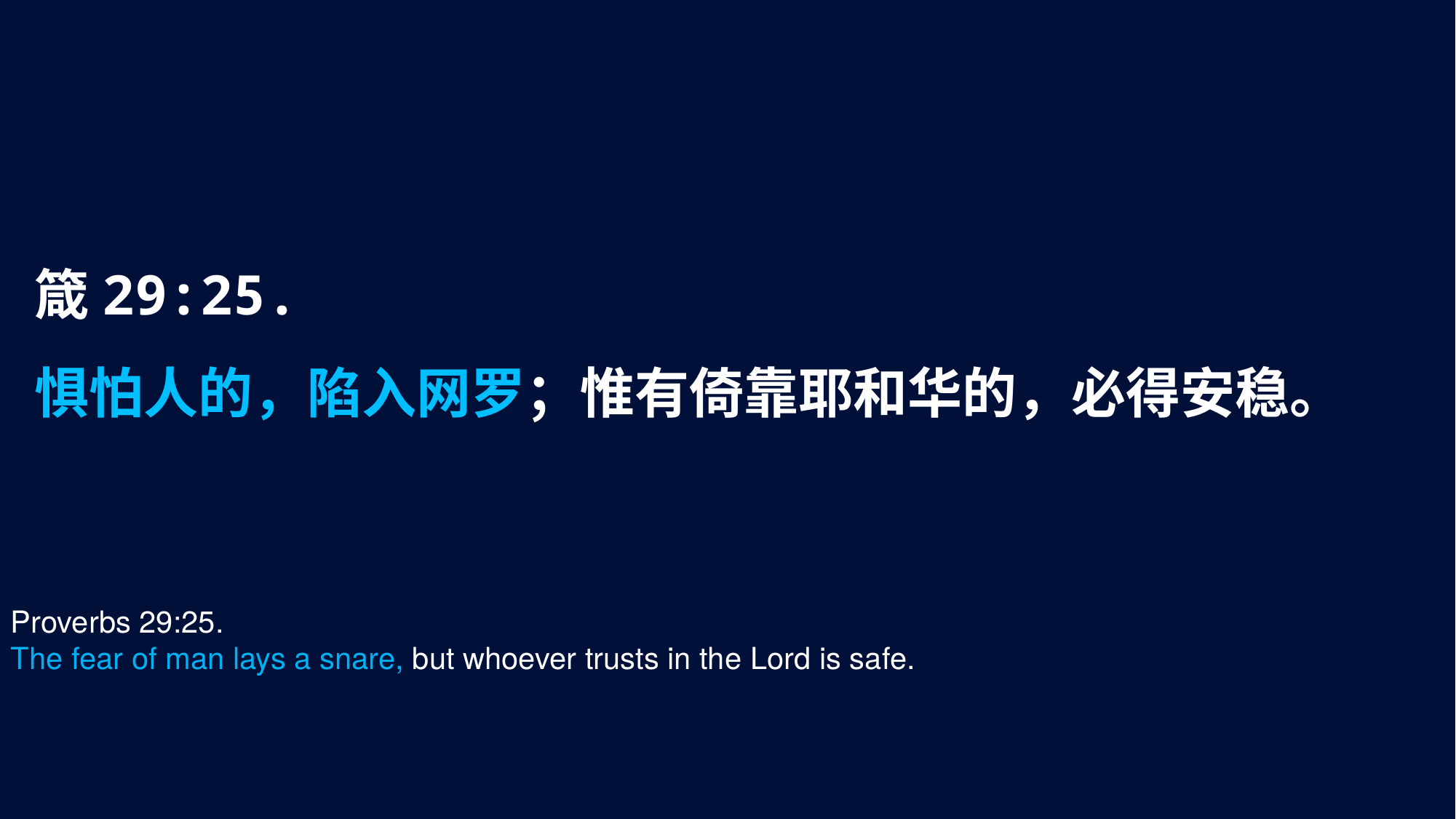

箴29:25.
惧怕人的，陷入网罗；惟有倚靠耶和华的，必得安稳。

Proverbs 29:25.
The fear of man lays a snare, but whoever trusts in the Lord is safe.